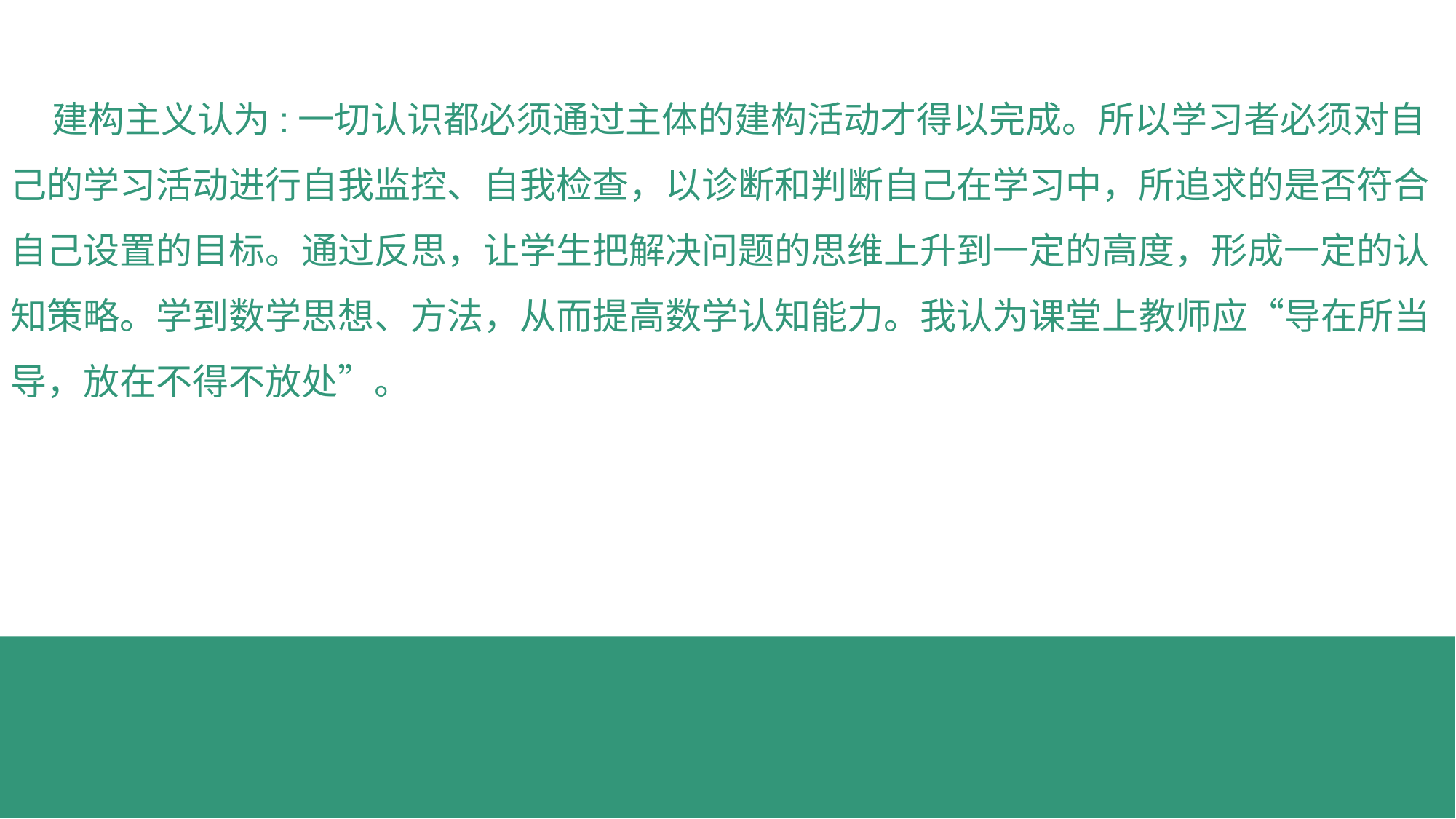

建构主义认为:一切认识都必须通过主体的建构活动才得以完成。所以学习者必须对自己的学习活动进行自我监控、自我检查，以诊断和判断自己在学习中，所追求的是否符合自己设置的目标。通过反思，让学生把解决问题的思维上升到一定的高度，形成一定的认知策略。学到数学思想、方法，从而提高数学认知能力。我认为课堂上教师应“导在所当导，放在不得不放处”。